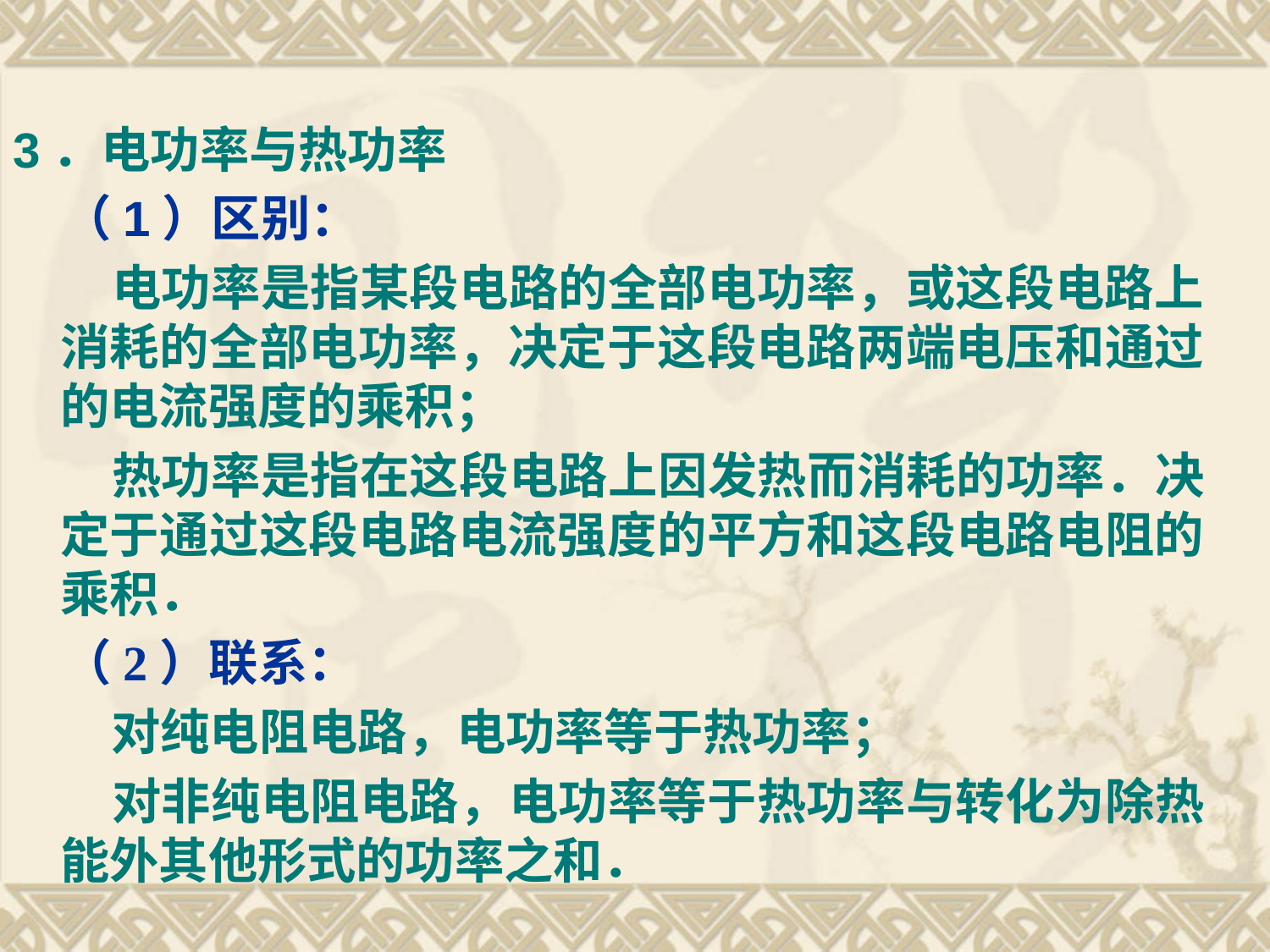

3．电功率与热功率
　（1）区别：
　　电功率是指某段电路的全部电功率，或这段电路上消耗的全部电功率，决定于这段电路两端电压和通过的电流强度的乘积；
　　热功率是指在这段电路上因发热而消耗的功率．决定于通过这段电路电流强度的平方和这段电路电阻的乘积．
　（2）联系：
　　对纯电阻电路，电功率等于热功率；
　　对非纯电阻电路，电功率等于热功率与转化为除热能外其他形式的功率之和．